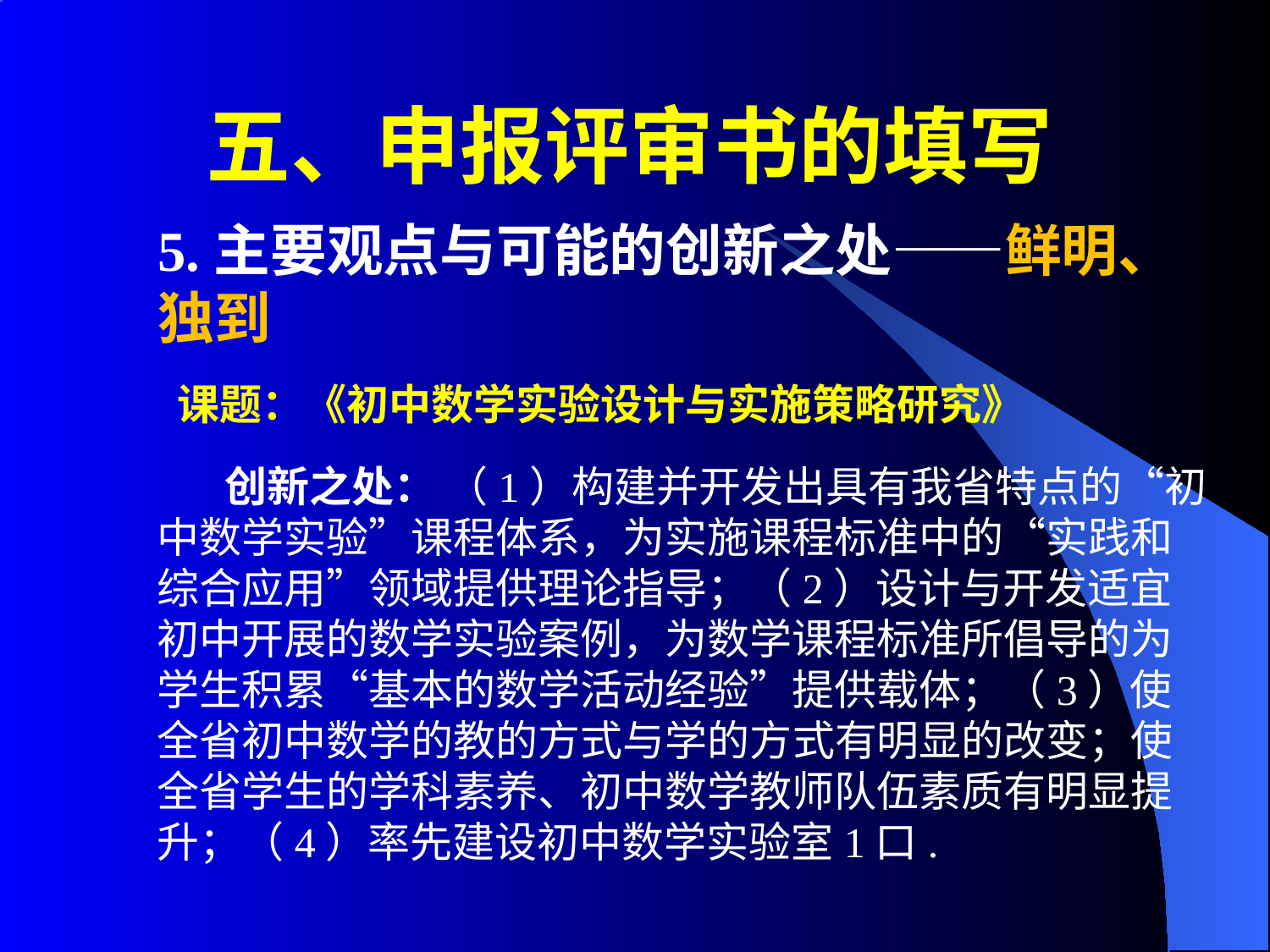

五、申报评审书的填写
5.主要观点与可能的创新之处——鲜明、独到
课题：《初中数学实验设计与实施策略研究》
      创新之处： （1）构建并开发出具有我省特点的“初中数学实验”课程体系，为实施课程标准中的“实践和综合应用”领域提供理论指导；（2）设计与开发适宜初中开展的数学实验案例，为数学课程标准所倡导的为学生积累“基本的数学活动经验”提供载体；（3）使全省初中数学的教的方式与学的方式有明显的改变；使全省学生的学科素养、初中数学教师队伍素质有明显提升；（4）率先建设初中数学实验室1口.